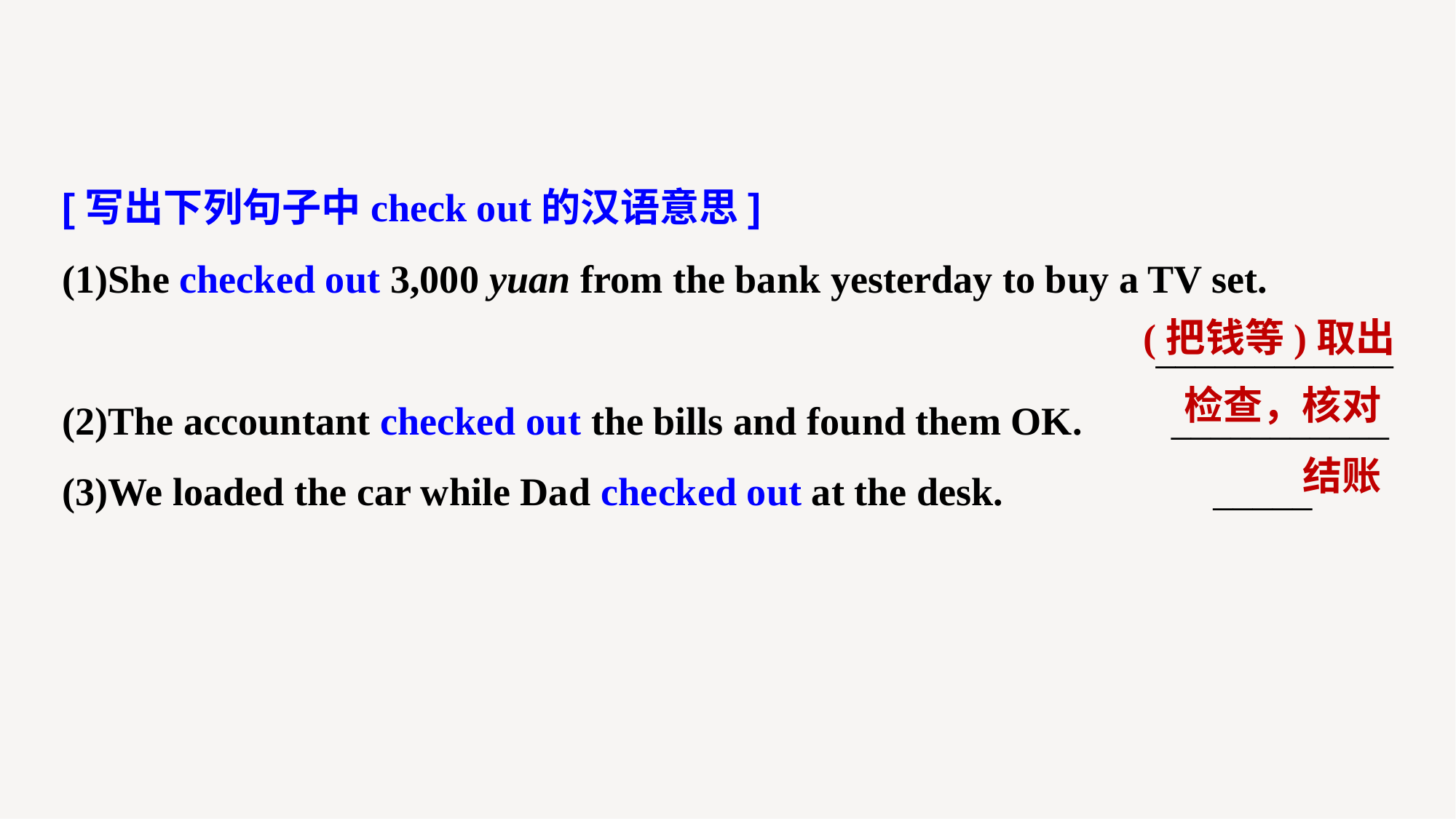

[写出下列句子中check out的汉语意思]
(1)She checked out 3,000 yuan from the bank yesterday to buy a TV set.
____________
(2)The accountant checked out the bills and found them OK.         ___________
(3)We loaded the car while Dad checked out at the desk.		      _____
(把钱等)取出
检查，核对
结账